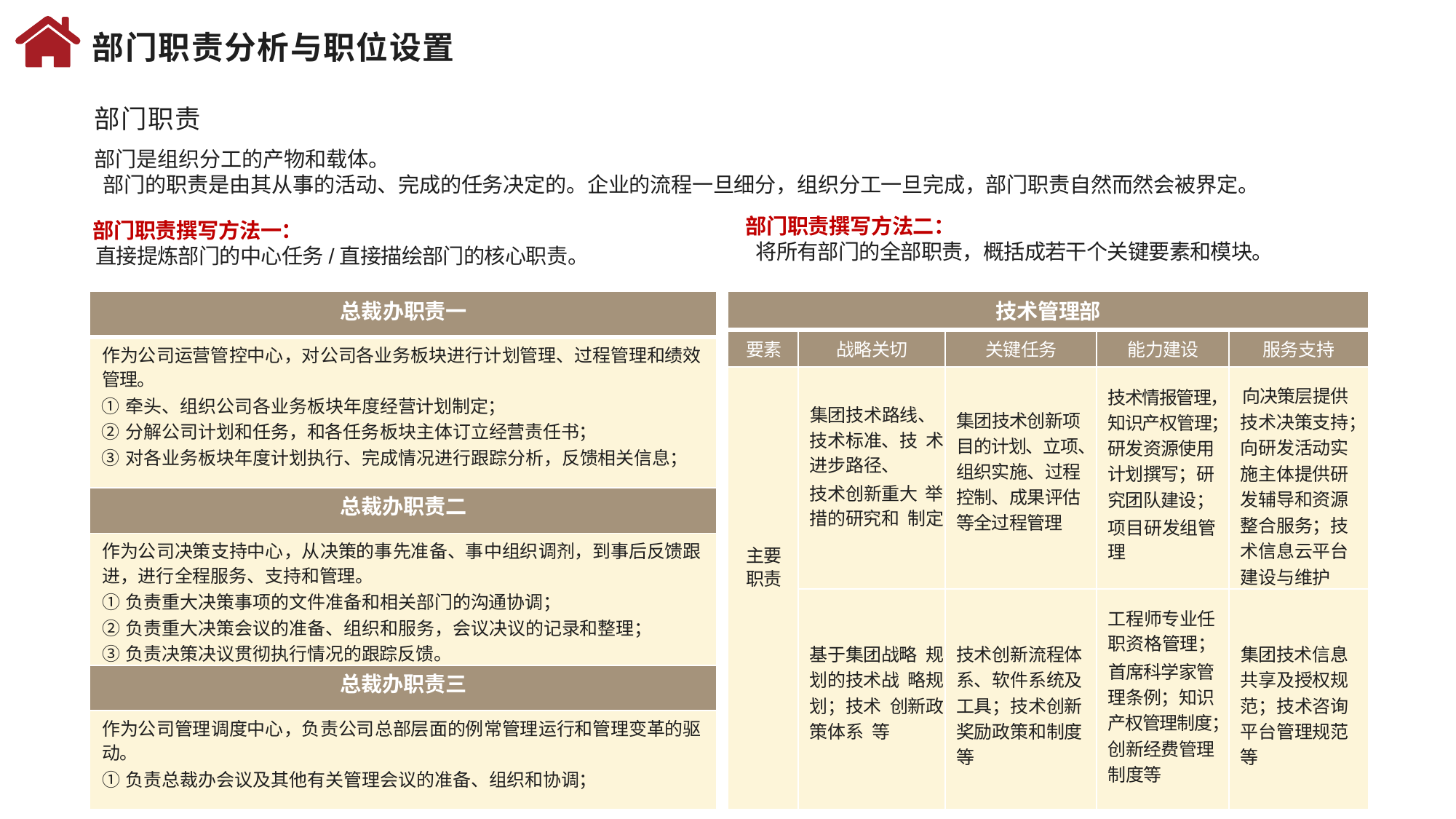

部门职责分析与职位设置

部门职责

部门是组织分工的产物和载体。
部门的职责是由其从事的活动、完成的任务决定的。企业的流程一旦细分，组织分工一旦完成，部门职责自然而然会被界定。

部门职责撰写方法二：
将所有部门的全部职责，概括成若干个关键要素和模块。

部门职责撰写方法一：
直接提炼部门的中心任务/直接描绘部门的核心职责。
| 总裁办职责一 |
| --- |
| 作为公司运营管控中心，对公司各业务板块进行计划管理、过程管理和绩效管理。 ①牵头、组织公司各业务板块年度经营计划制定； ②分解公司计划和任务，和各任务板块主体订立经营责任书； ③对各业务板块年度计划执行、完成情况进行跟踪分析，反馈相关信息； .... |
| 总裁办职责二 |
| 作为公司决策支持中心，从决策的事先准备、事中组织调剂，到事后反馈跟进，进行全程服务、支持和管理。 ①负责重大决策事项的文件准备和相关部门的沟通协调； ②负责重大决策会议的准备、组织和服务，会议决议的记录和整理； ③负责决策决议贯彻执行情况的跟踪反馈。 |
| 总裁办职责三 |
| 作为公司管理调度中心，负责公司总部层面的例常管理运行和管理变革的驱动。 ①负责总裁办会议及其他有关管理会议的准备、组织和协调； ... |
| 技术管理部 |  |  |  |  |
| --- | --- | --- | --- | --- |
| 要素 | 战略关切 | 关键任务 | 能力建设 | 服务支持 |
| 主要 职责 | 集团技术路线、技术标准、技 术进步路径、 技术创新重大 举措的研究和 制定 | 集团技术创新项目的计划、立项、组织实施、过程控制、成果评估等全过程管理 | 技术情报管理，知识产权管理；研发资源使用计划撰写；研究团队建设； 项目研发组管理 | 向决策层提供 技术决策支持；向研发活动实 施主体提供研 发辅导和资源 整合服务；技 术信息云平台 建设与维护 |
|  | 基于集团战略 规划的技术战 略规划；技术 创新政策体系 等 | 技术创新流程体系、软件系统及工具；技术创新奖励政策和制度等 | 工程师专业任职资格管理； 首席科学家管理条例；知识产权管理制度；创新经费管理制度等 | 集团技术信息 共享及授权规 范；技术咨询 平台管理规范 等 |